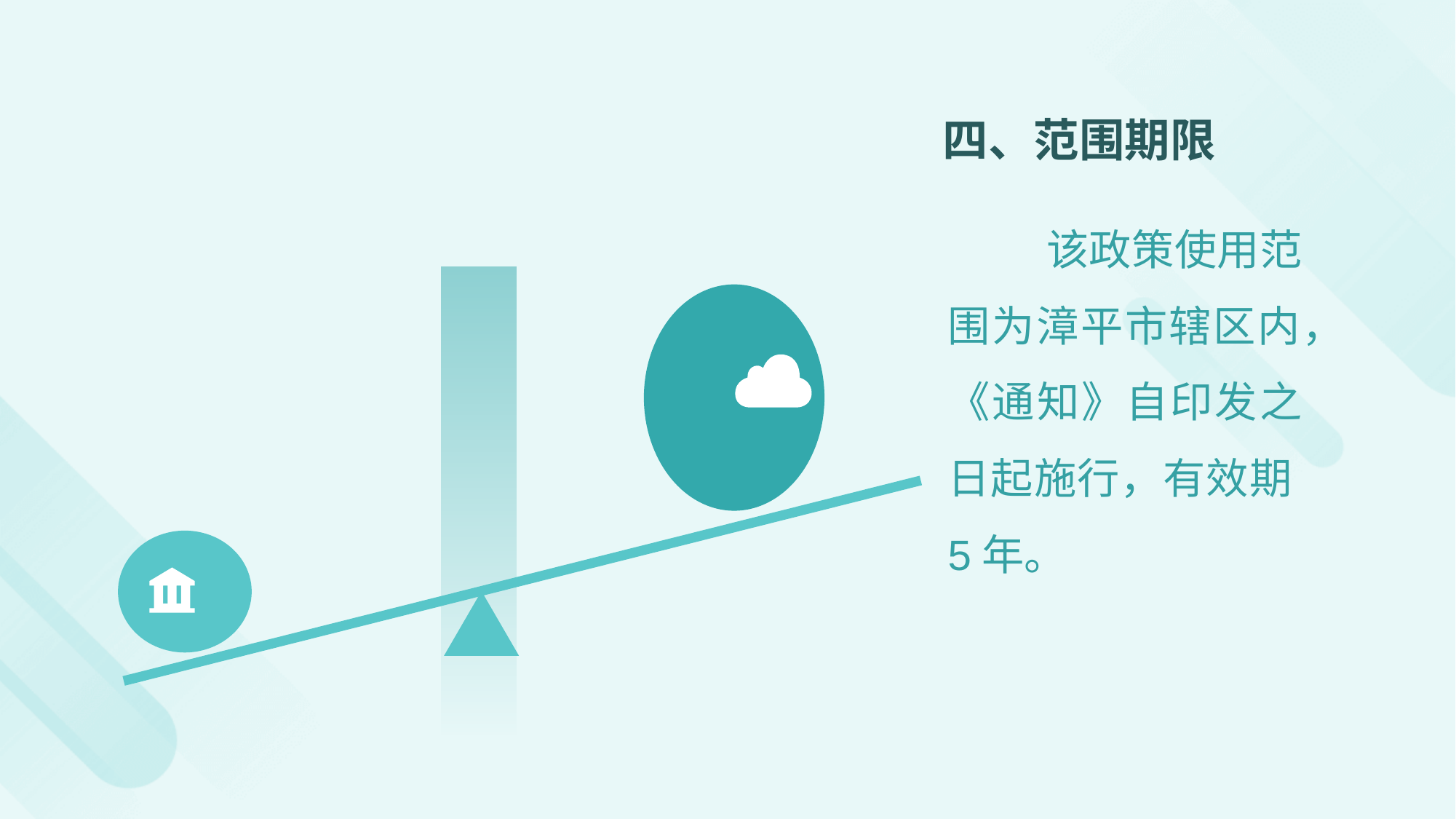

四、范围期限
         该政策使用范围为漳平市辖区内，《通知》自印发之日起施行，有效期5年。